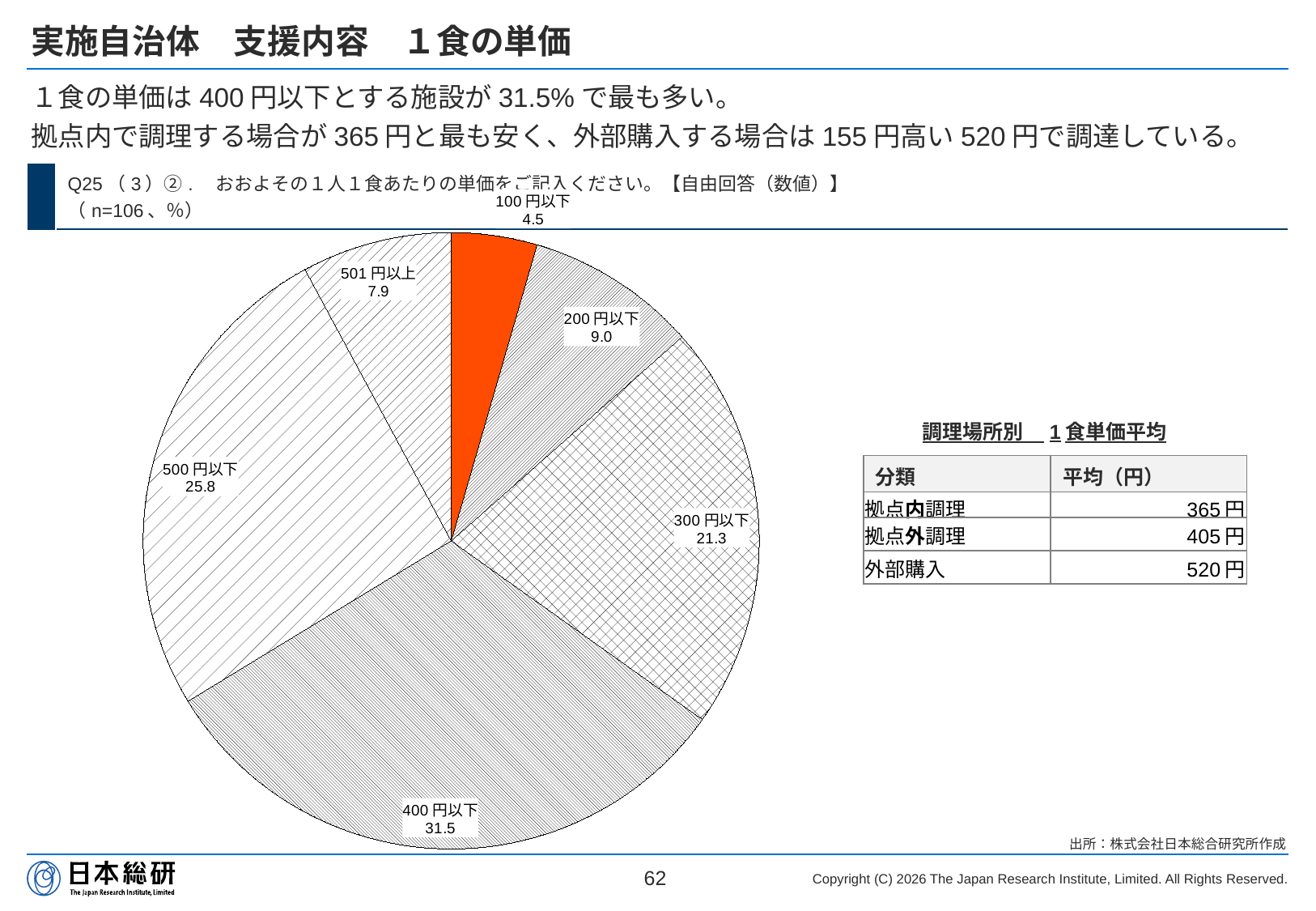

# 実施自治体　支援内容　１食の単価
１食の単価は400円以下とする施設が31.5%で最も多い。
拠点内で調理する場合が365円と最も安く、外部購入する場合は155円高い520円で調達している。
|  | Q25（3）②.　おおよその１人１食あたりの単価をご記入ください。【自由回答（数値）】 （n=106、％） |
| --- | --- |

### Chart

| Category | % |
|---|---|
| 100円以下 | 4.49438202247191 |
| 200円以下 | 8.98876404494382 |
| 300円以下 | 21.34831460674157 |
| 400円以下 | 31.46067415730337 |
| 500円以下 | 25.842696629213485 |
| 501円以上 | 7.865168539325842 |
調理場所別　1食単価平均
| 分類 | 平均（円） |
| --- | --- |
| 拠点内調理 | 365円 |
| 拠点外調理 | 405円 |
| 外部購入 | 520円 |
出所：株式会社日本総合研究所作成